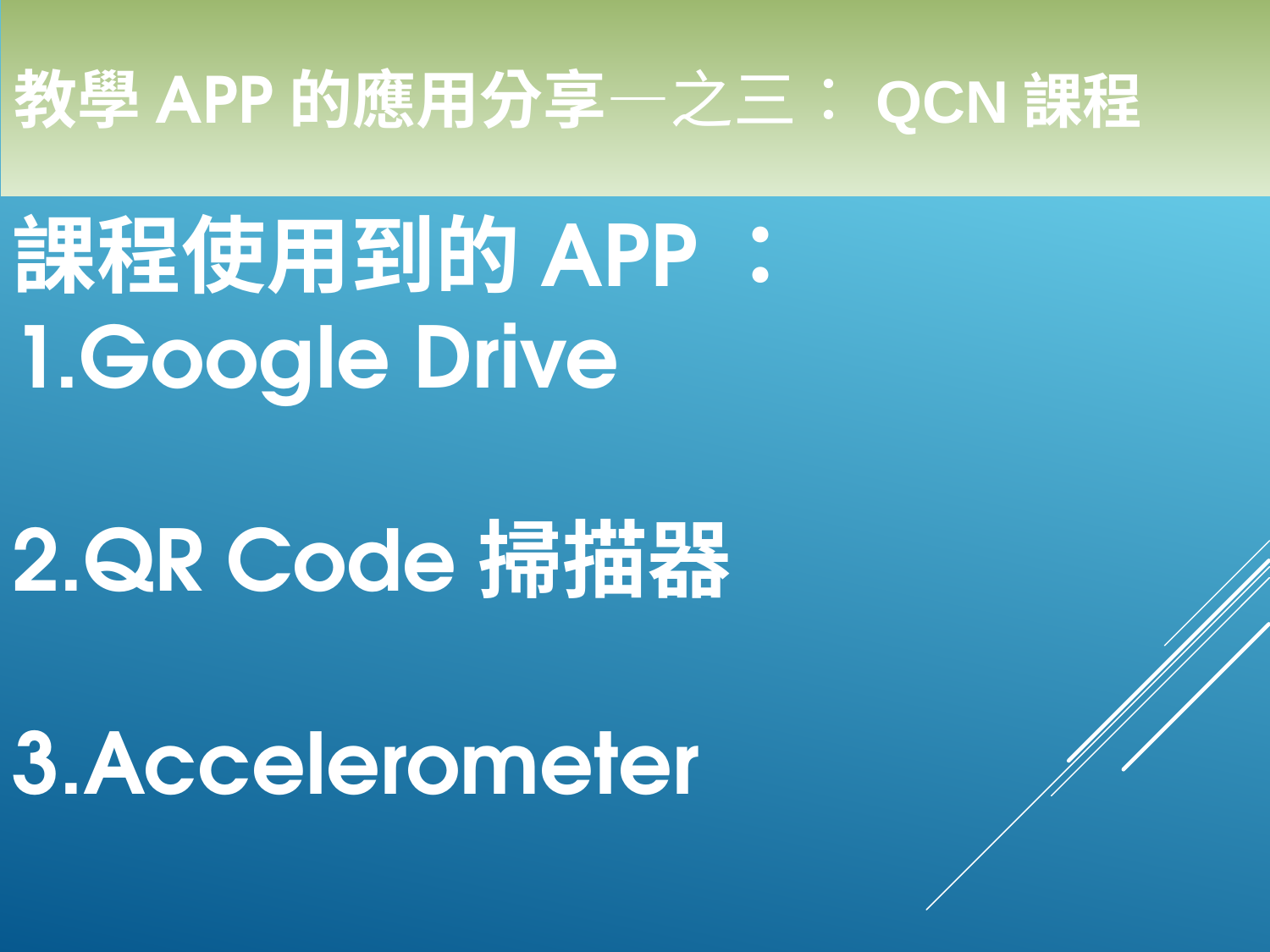

教學APP的應用分享—之三：QCN課程
課程使用到的APP：
1.Google Drive

2.QR Code掃描器

3.Accelerometer